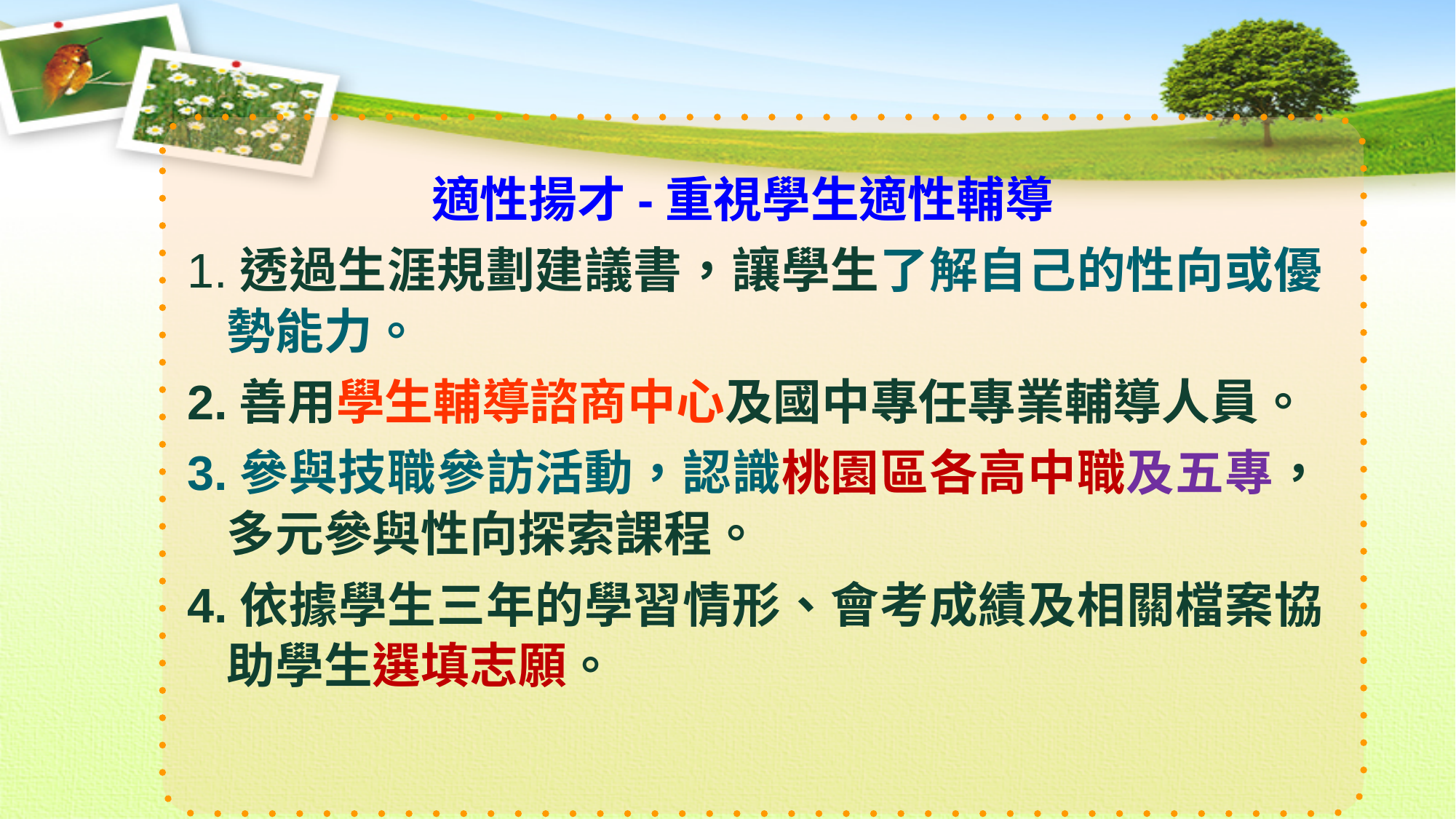

適性揚才-重視學生適性輔導
1.透過生涯規劃建議書，讓學生了解自己的性向或優勢能力。
2.善用學生輔導諮商中心及國中專任專業輔導人員。
3.參與技職參訪活動，認識桃園區各高中職及五專，多元參與性向探索課程。
4.依據學生三年的學習情形、會考成績及相關檔案協助學生選填志願。